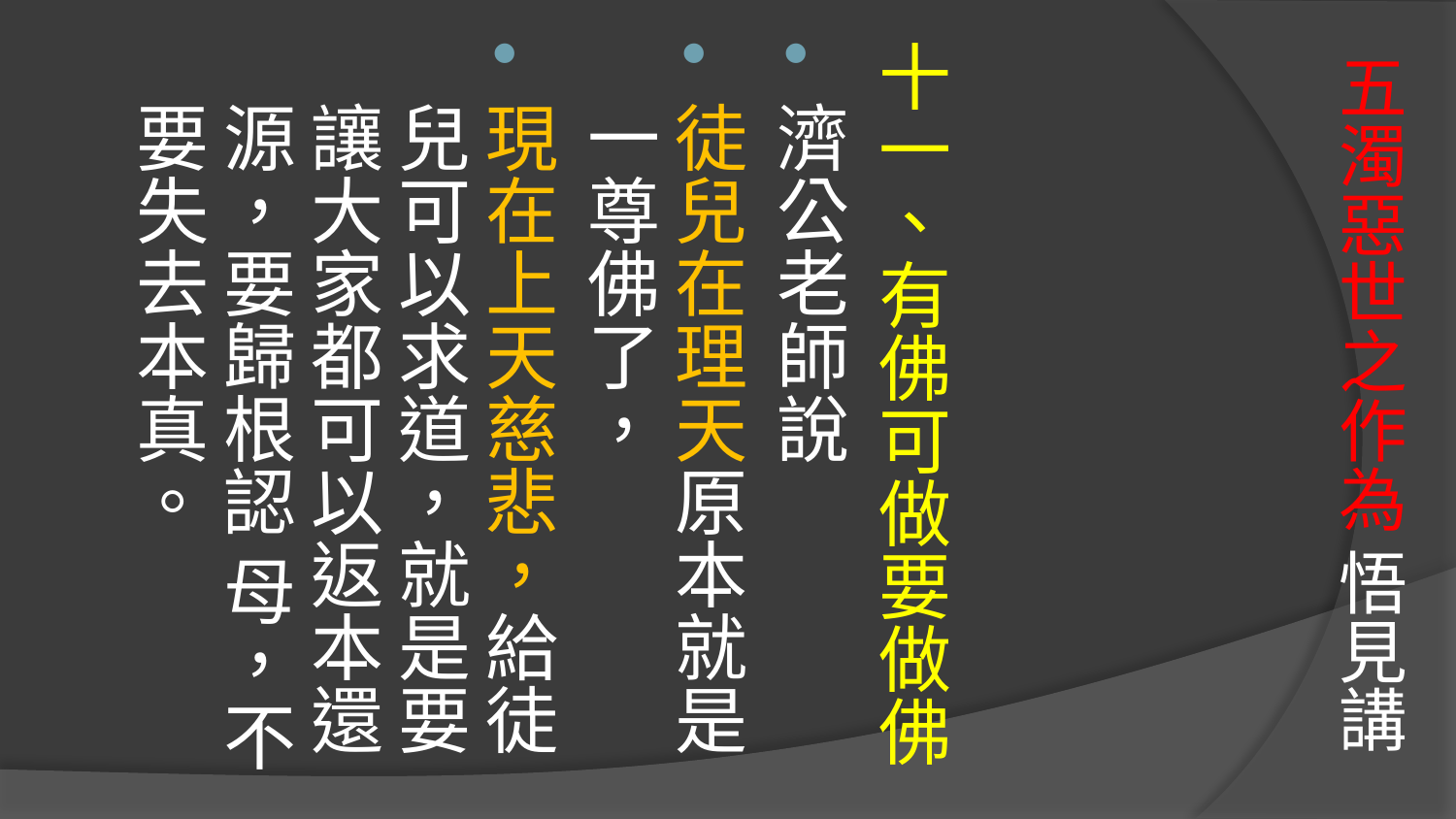

十一、有佛可做要做佛
濟公老師說
徒兒在理天原本就是一尊佛了，
現在上天慈悲，給徒兒可以求道，就是要讓大家都可以返本還源，要歸根認 母，不要失去本真。

# 五濁惡世之作為 悟見講